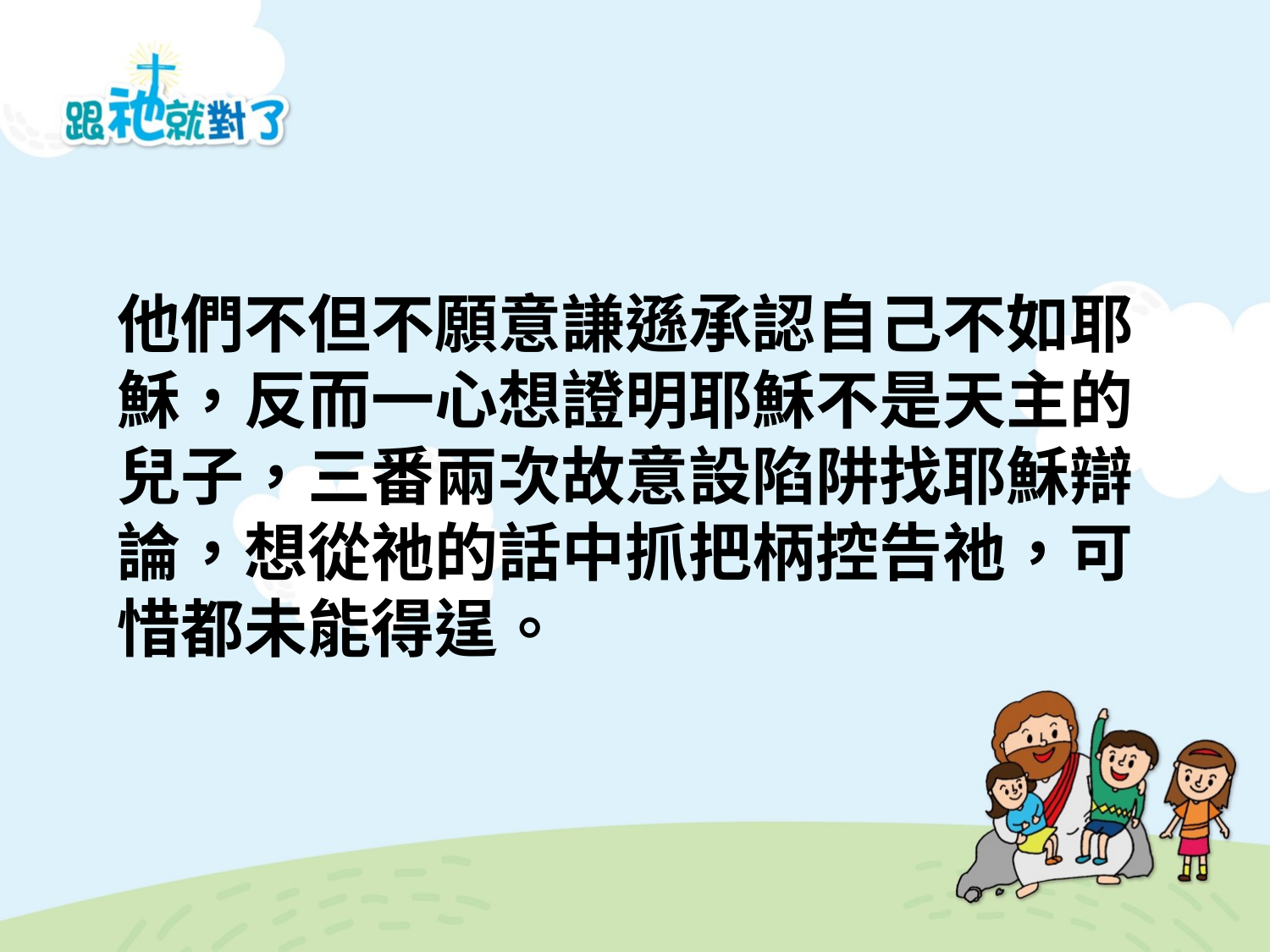

他們不但不願意謙遜承認自己不如耶穌，反而一心想證明耶穌不是天主的兒子，三番兩次故意設陷阱找耶穌辯論，想從祂的話中抓把柄控告祂，可惜都未能得逞。